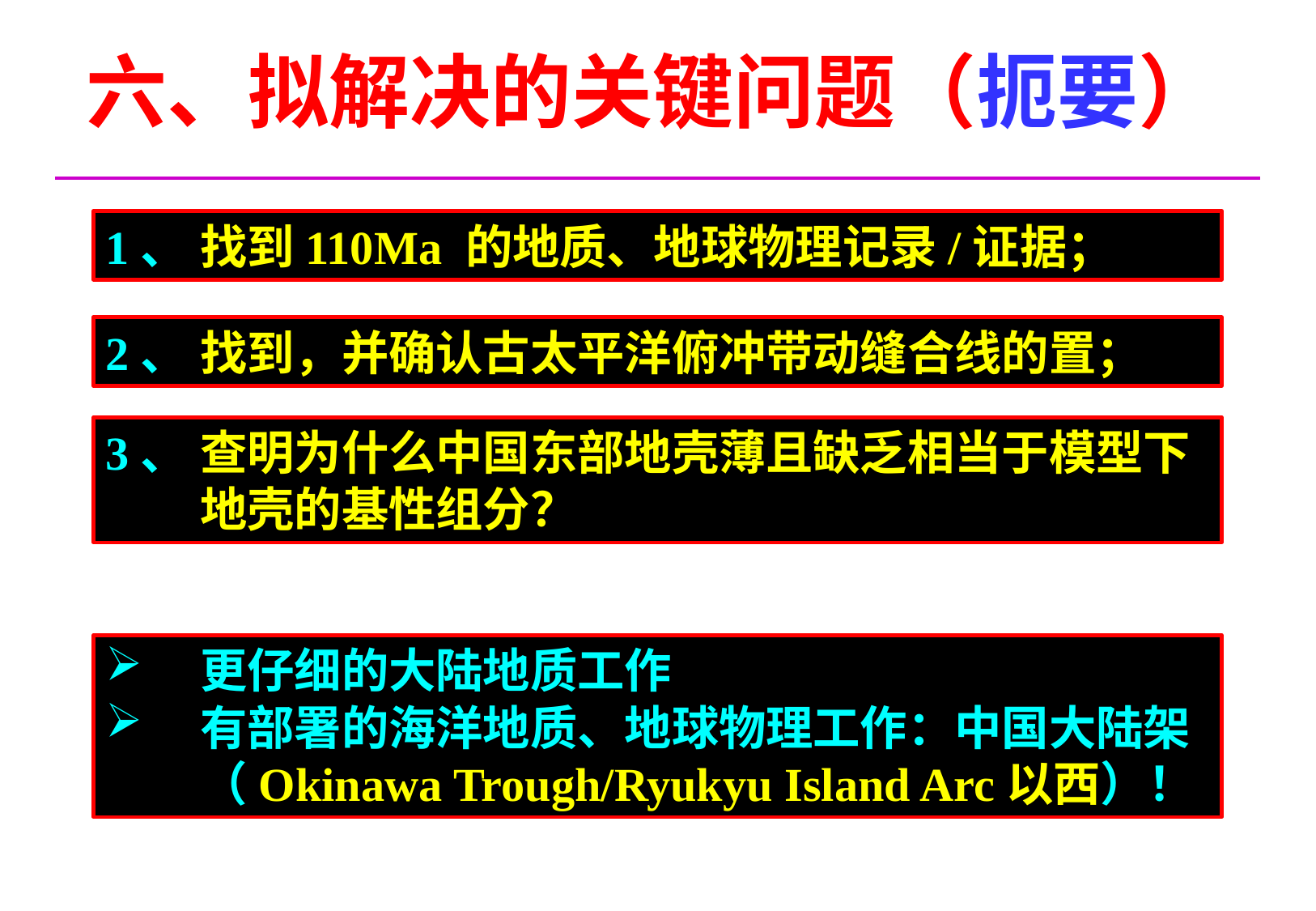

六、拟解决的关键问题（扼要）
1、	找到110Ma 的地质、地球物理记录/证据；
2、	找到，并确认古太平洋俯冲带动缝合线的置；
3、	查明为什么中国东部地壳薄且缺乏相当于模型下地壳的基性组分？
更仔细的大陆地质工作
有部署的海洋地质、地球物理工作：中国大陆架（Okinawa Trough/Ryukyu Island Arc以西）！